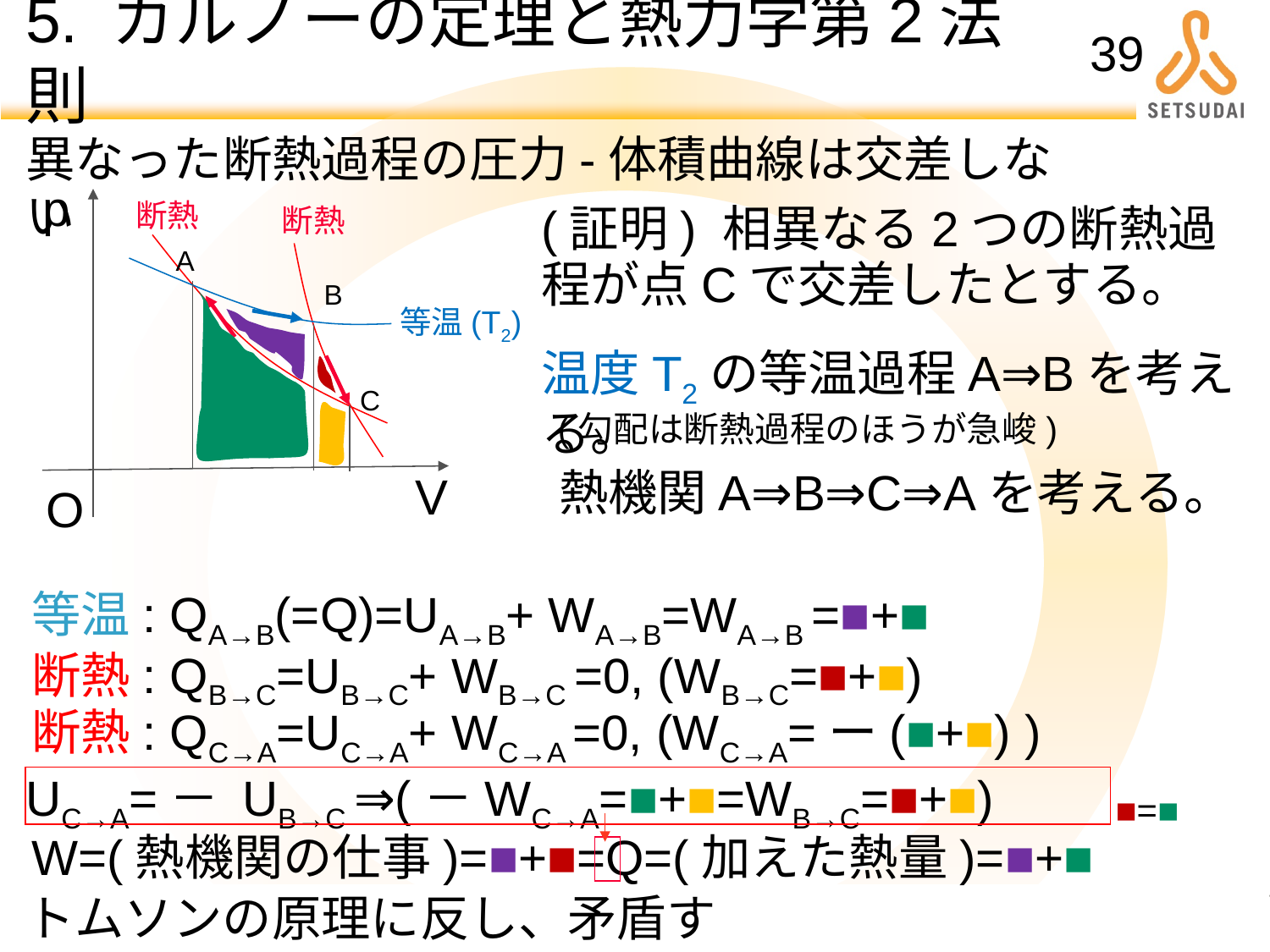

# 5. カルノーの定理と熱力学第2法則
39
異なった断熱過程の圧力-体積曲線は交差しない
p
断熱
(証明) 相異なる2つの断熱過程が点Cで交差したとする。
断熱

A

B

等温(T2)

温度T2の等温過程A⇒Bを考える。

C

(勾配は断熱過程のほうが急峻)
熱機関A⇒B⇒C⇒Aを考える。
V
O
等温: QA→B(=Q)=UA→B+ WA→B=WA→B =■+■
断熱: QB→C=UB→C+ WB→C =0, (WB→C=■+■)
断熱: QC→A=UC→A+ WC→A =0, (WC→A=ー(■+■) )

UC→A=－ UB→C ⇒(－WC→A=■+■=WB→C=■+■)
■=■
W=(熱機関の仕事)=■+■=Q=(加えた熱量)=■+■

トムソンの原理に反し、矛盾する。